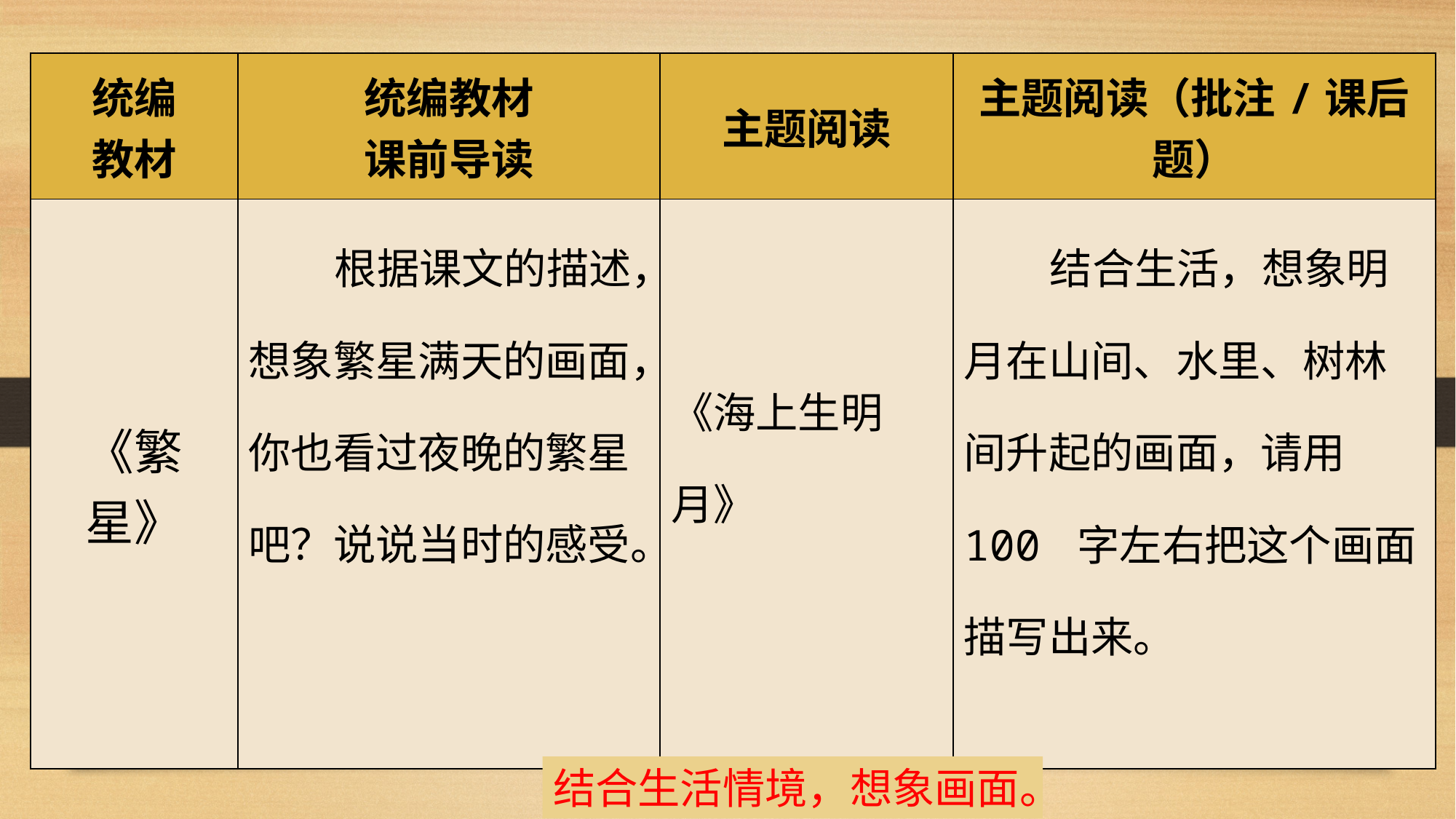

| 统编 教材 | 统编教材 课前导读 | 主题阅读 | 主题阅读（批注/课后题） |
| --- | --- | --- | --- |
| 《繁星》 | 根据课文的描述，想象繁星满天的画面，你也看过夜晚的繁星吧？说说当时的感受。 | 《海上生明月》 | 结合生活，想象明月在山间、水里、树林间升起的画面，请用 100 字左右把这个画面描写出来。 |
结合生活情境，想象画面。